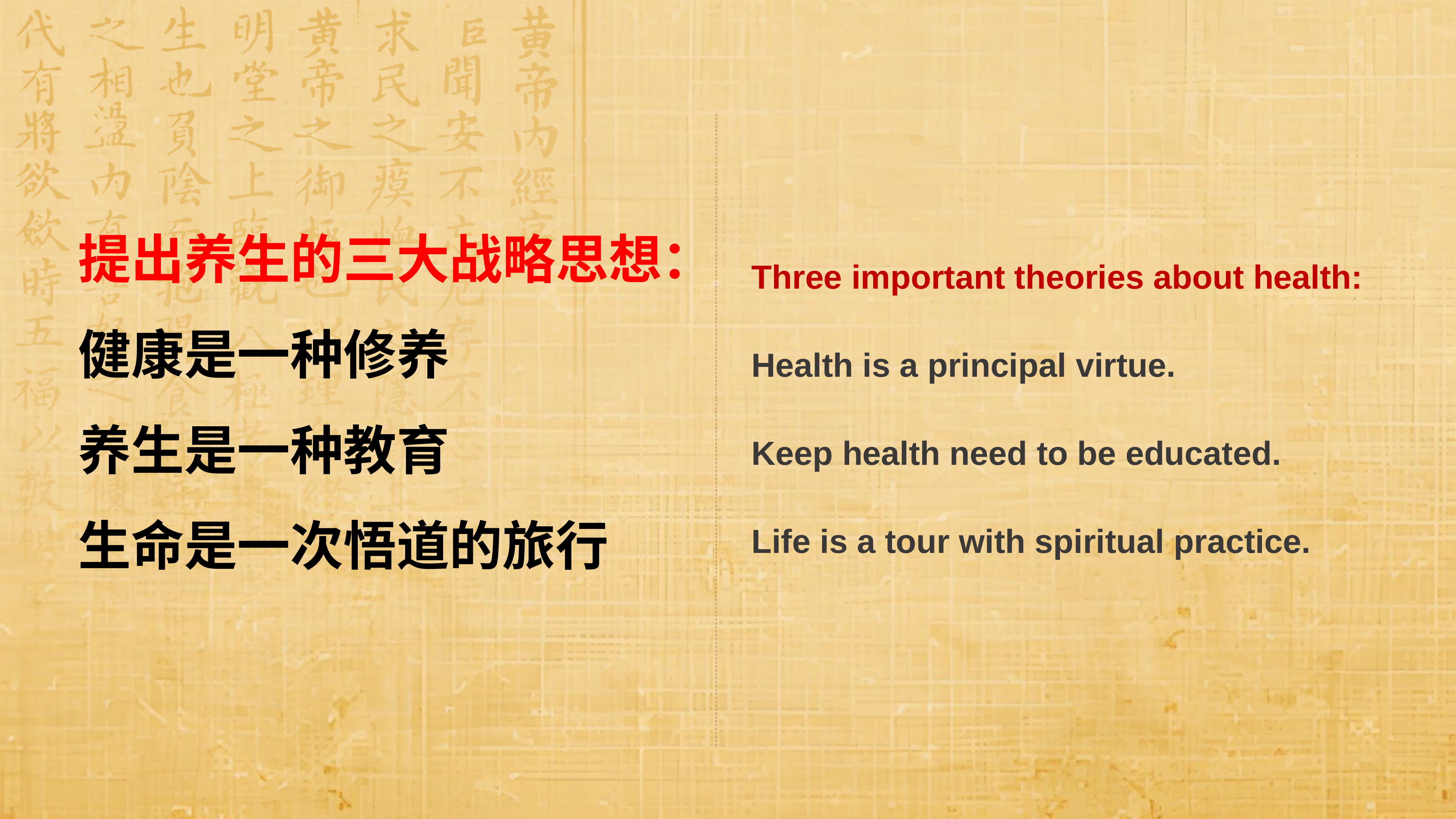

提出养生的三大战略思想：
健康是一种修养
养生是一种教育
生命是一次悟道的旅行
Three important theories about health:
Health is a principal virtue.
Keep health need to be educated.
Life is a tour with spiritual practice.